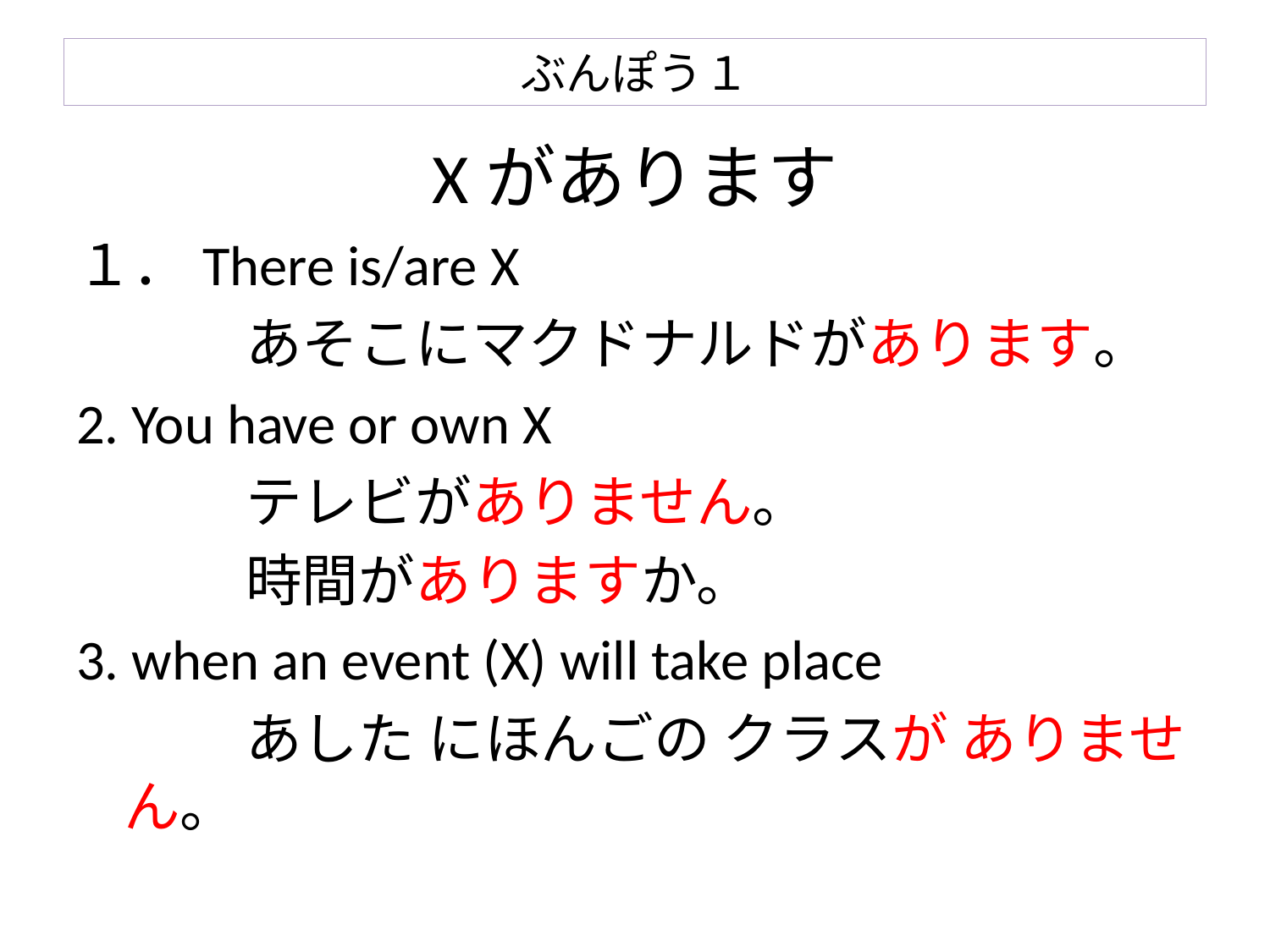

# ぶんぽう１
Xがあります
１．There is/are X
　　　あそこにマクドナルドがあります。
2. You have or own X
　　　テレビがありません。
　　　時間がありますか。
3. when an event (X) will take place
　　　あした にほんごの クラスが ありません。